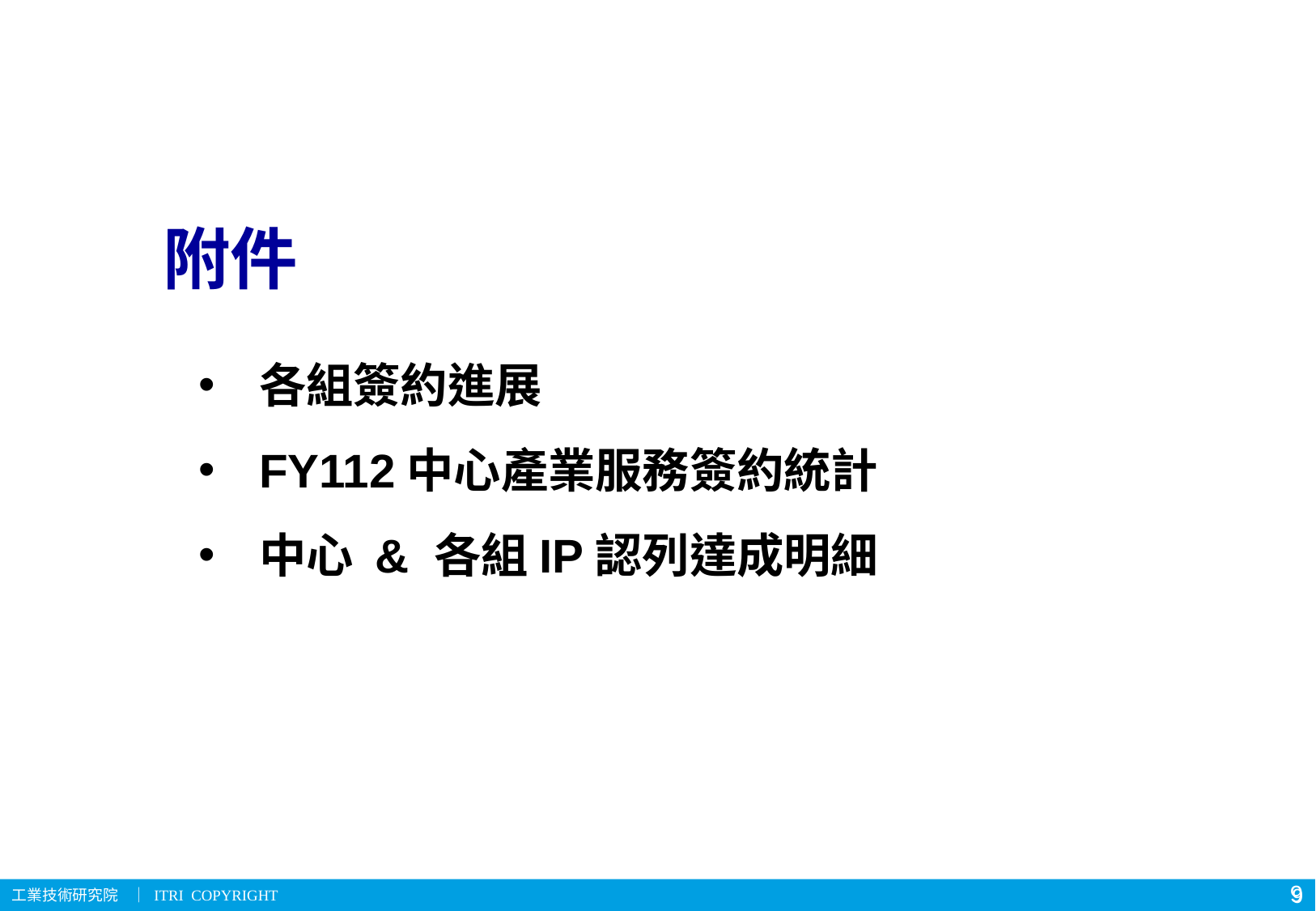

# 附件
各組簽約進展
FY112中心產業服務簽約統計
中心 & 各組IP認列達成明細
9